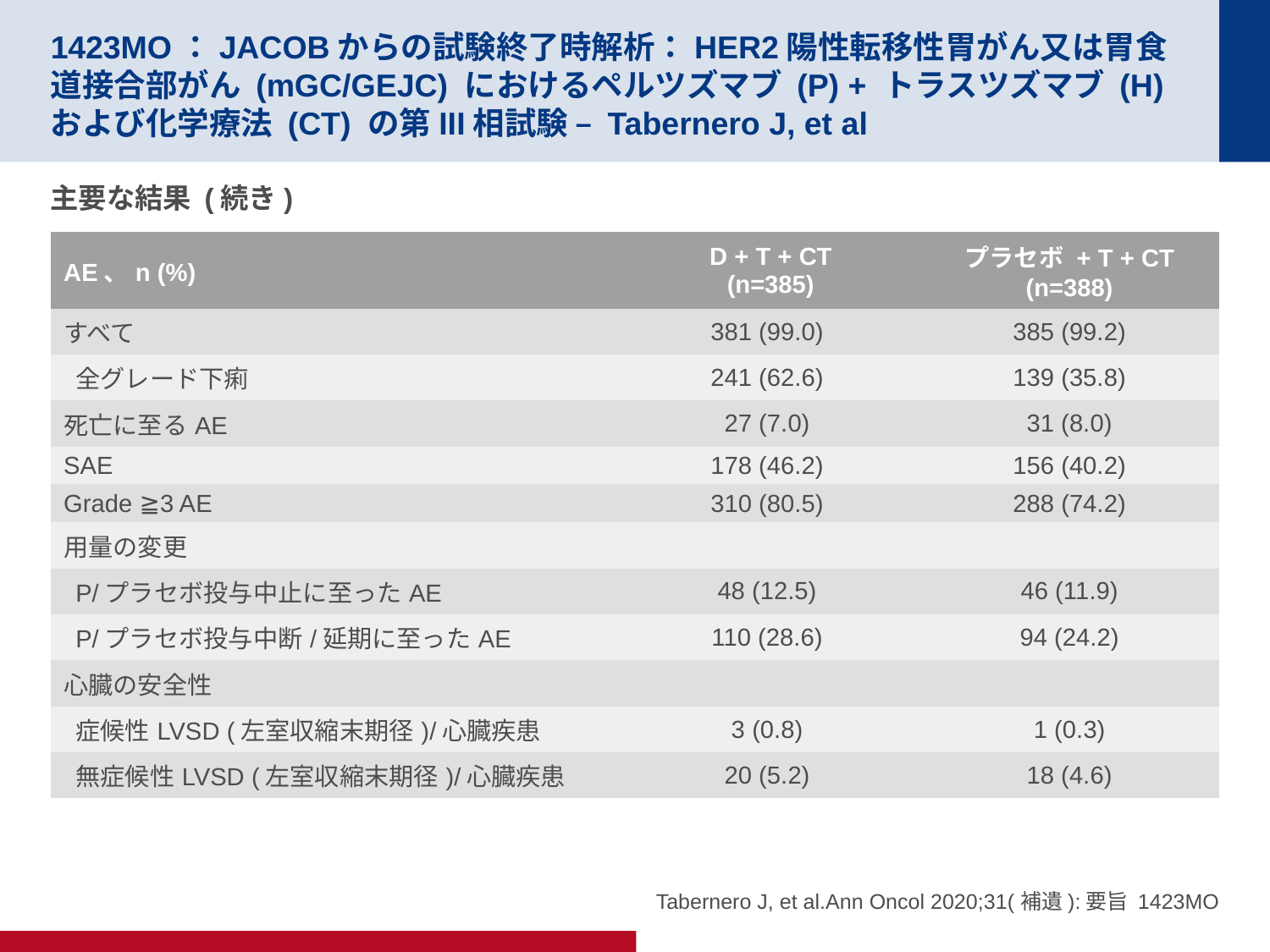

# 1423MO：JACOBからの試験終了時解析：HER2陽性転移性胃がん又は胃食道接合部がん (mGC/GEJC) におけるペルツズマブ (P) + トラスツズマブ (H) および化学療法 (CT) の第III相試験 – Tabernero J, et al
主要な結果 (続き)
| AE、n (%) | D + T + CT (n=385) | プラセボ + T + CT (n=388) |
| --- | --- | --- |
| すべて | 381 (99.0) | 385 (99.2) |
| 全グレード下痢 | 241 (62.6) | 139 (35.8) |
| 死亡に至るAE | 27 (7.0) | 31 (8.0) |
| SAE | 178 (46.2) | 156 (40.2) |
| Grade ≧3 AE | 310 (80.5) | 288 (74.2) |
| 用量の変更 |  |  |
| P/プラセボ投与中止に至ったAE | 48 (12.5) | 46 (11.9) |
| P/プラセボ投与中断/延期に至ったAE | 110 (28.6) | 94 (24.2) |
| 心臓の安全性 |  |  |
| 症候性LVSD (左室収縮末期径)/心臓疾患 | 3 (0.8) | 1 (0.3) |
| 無症候性LVSD (左室収縮末期径)/心臓疾患 | 20 (5.2) | 18 (4.6) |
Tabernero J, et al.Ann Oncol 2020;31(補遺):要旨 1423MO